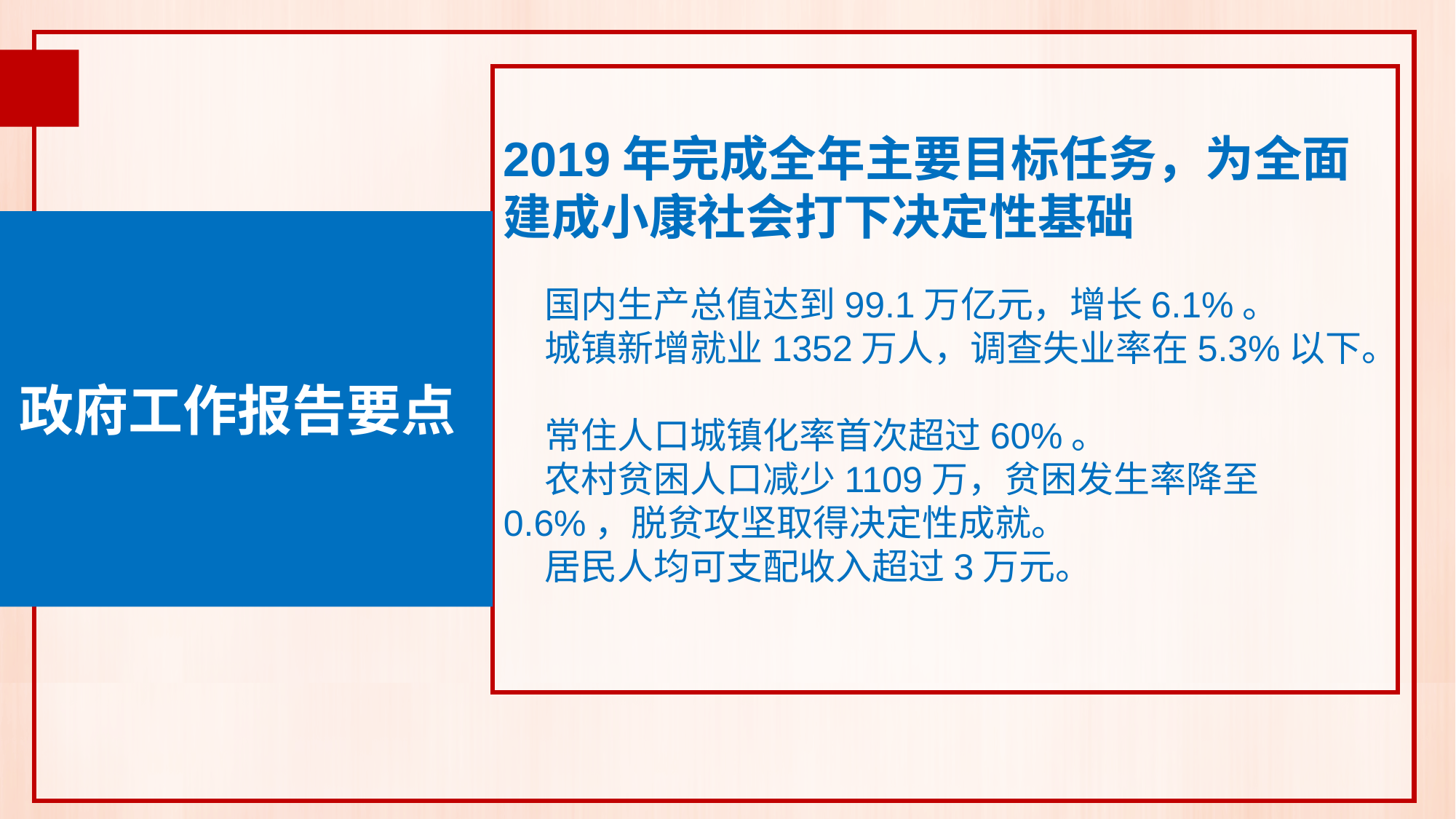

2019年完成全年主要目标任务，为全面建成小康社会打下决定性基础

    国内生产总值达到99.1万亿元，增长6.1%。
    城镇新增就业1352万人，调查失业率在5.3%以下。
    常住人口城镇化率首次超过60%。
    农村贫困人口减少1109万，贫困发生率降至0.6%，脱贫攻坚取得决定性成就。
    居民人均可支配收入超过3万元。

政府工作报告要点